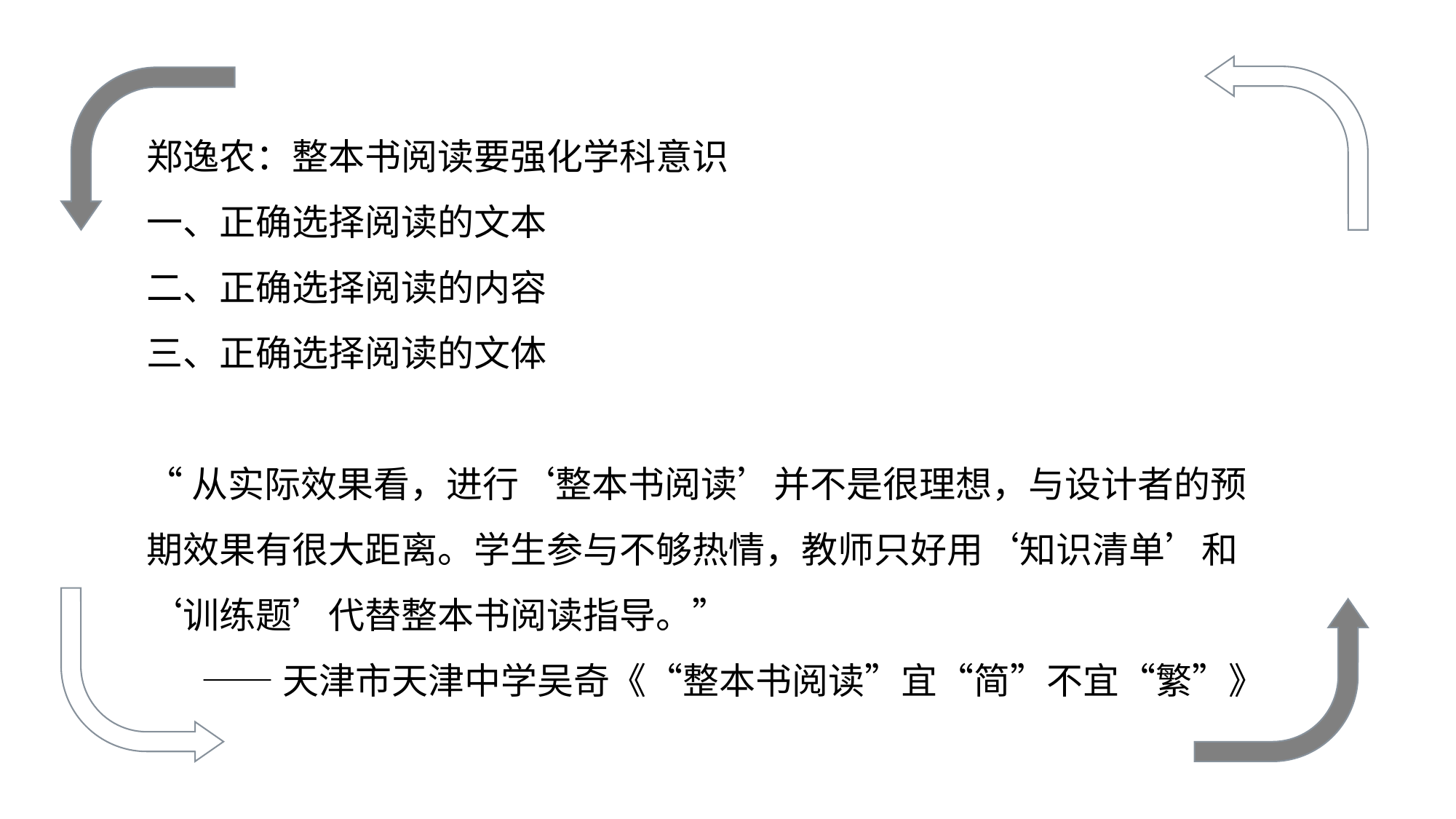

郑逸农：整本书阅读要强化学科意识
一、正确选择阅读的文本
二、正确选择阅读的内容
三、正确选择阅读的文体

“从实际效果看，进行‘整本书阅读’并不是很理想，与设计者的预期效果有很大距离。学生参与不够热情，教师只好用‘知识清单’和‘训练题’代替整本书阅读指导。”
——天津市天津中学吴奇《“整本书阅读”宜“简”不宜“繁”》